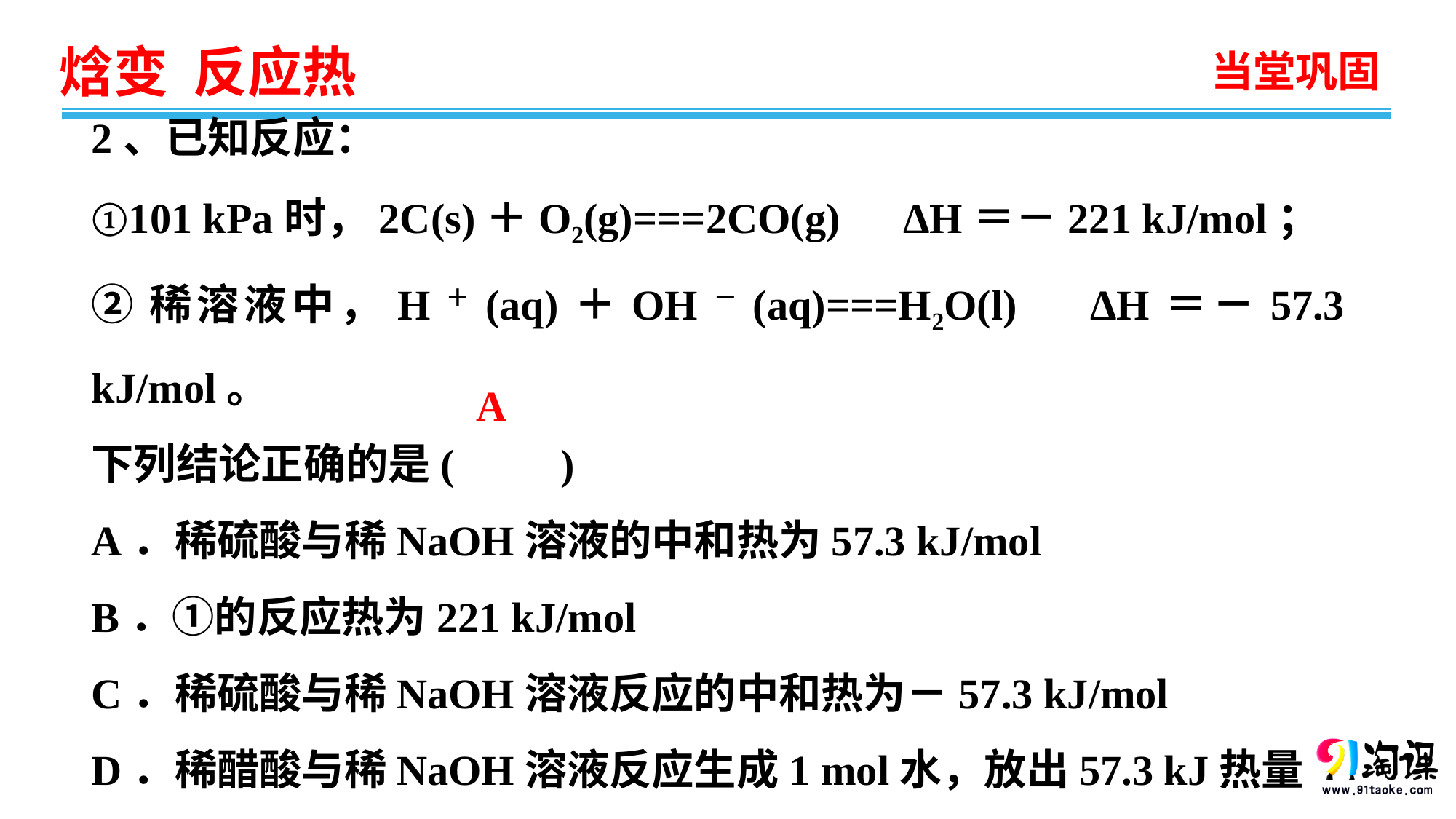

当堂巩固
2、已知反应：
①101 kPa时，2C(s)＋O2(g)===2CO(g)　ΔH＝－221 kJ/mol；
②稀溶液中，H＋(aq)＋OH－(aq)===H2O(l)　ΔH＝－57.3 kJ/mol。
下列结论正确的是(　　)
A．稀硫酸与稀NaOH溶液的中和热为57.3 kJ/mol
B．①的反应热为221 kJ/mol
C．稀硫酸与稀NaOH溶液反应的中和热为－57.3 kJ/mol
D．稀醋酸与稀NaOH溶液反应生成1 mol水，放出57.3 kJ热量
A